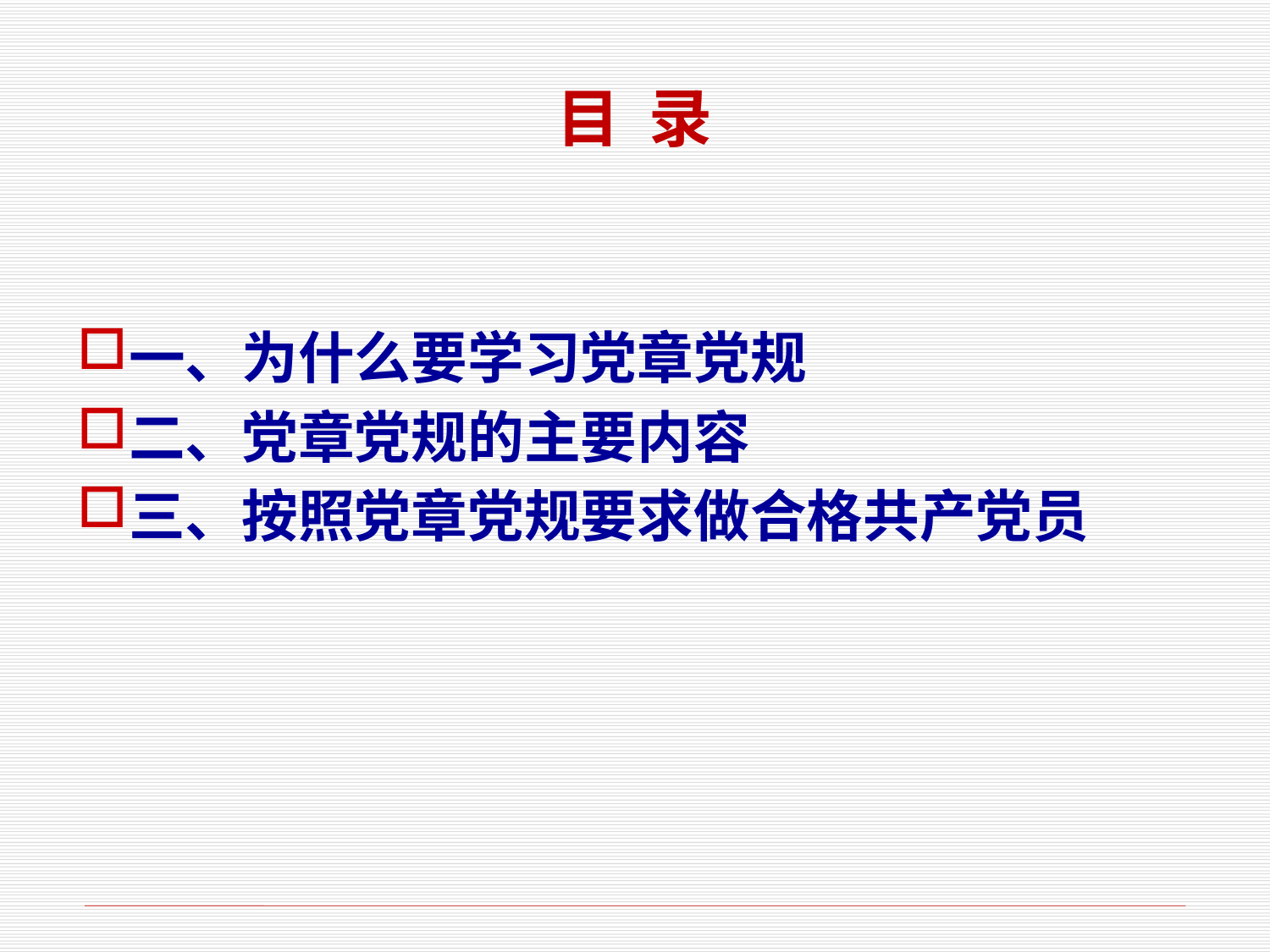

# 目  录
一、为什么要学习党章党规
二、党章党规的主要内容
三、按照党章党规要求做合格共产党员